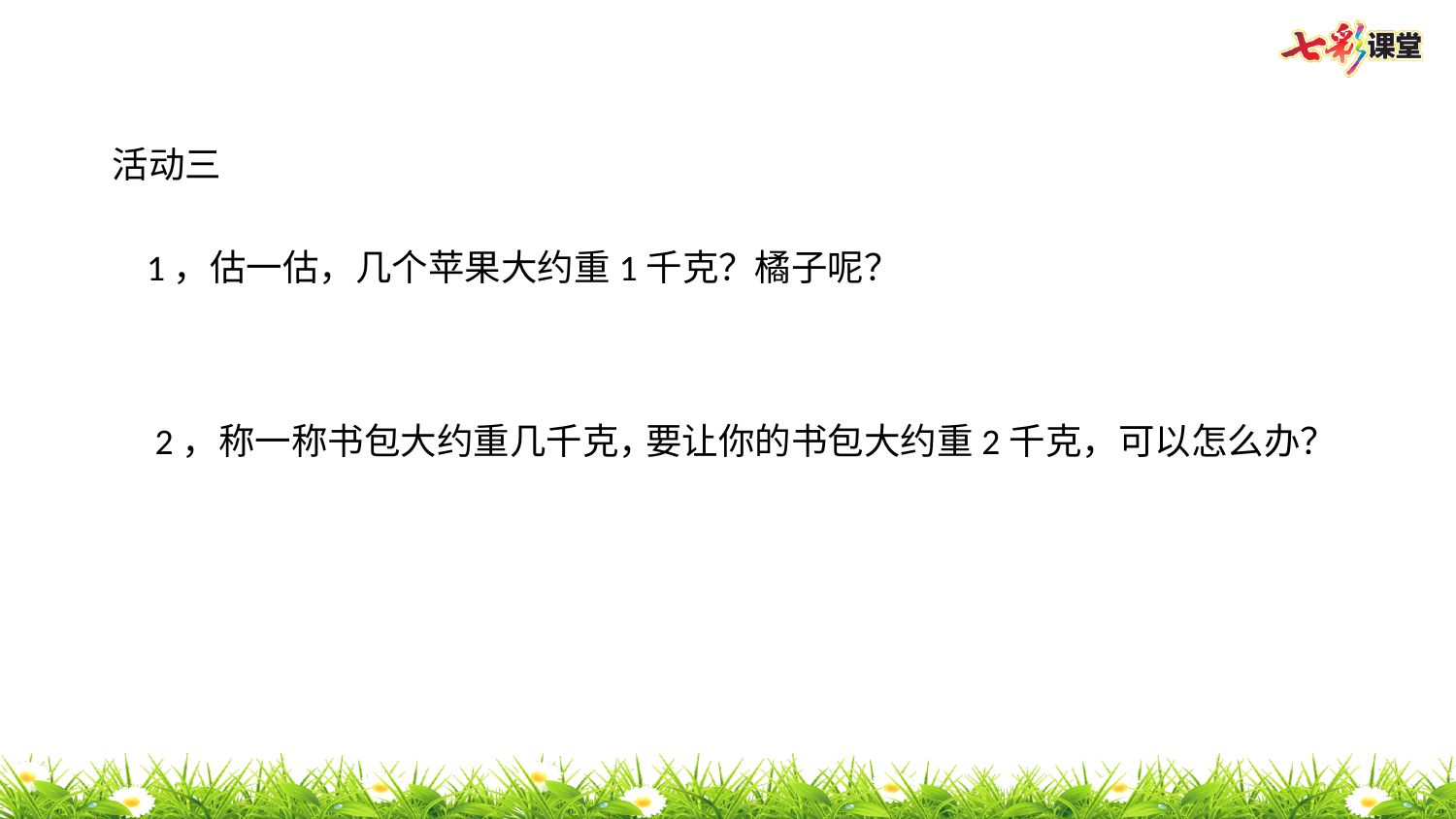

活动三
1，估一估，几个苹果大约重1千克？
橘子呢？
2，称一称书包大约重几千克，
要让你的书包大约重2千克，可以怎么办？